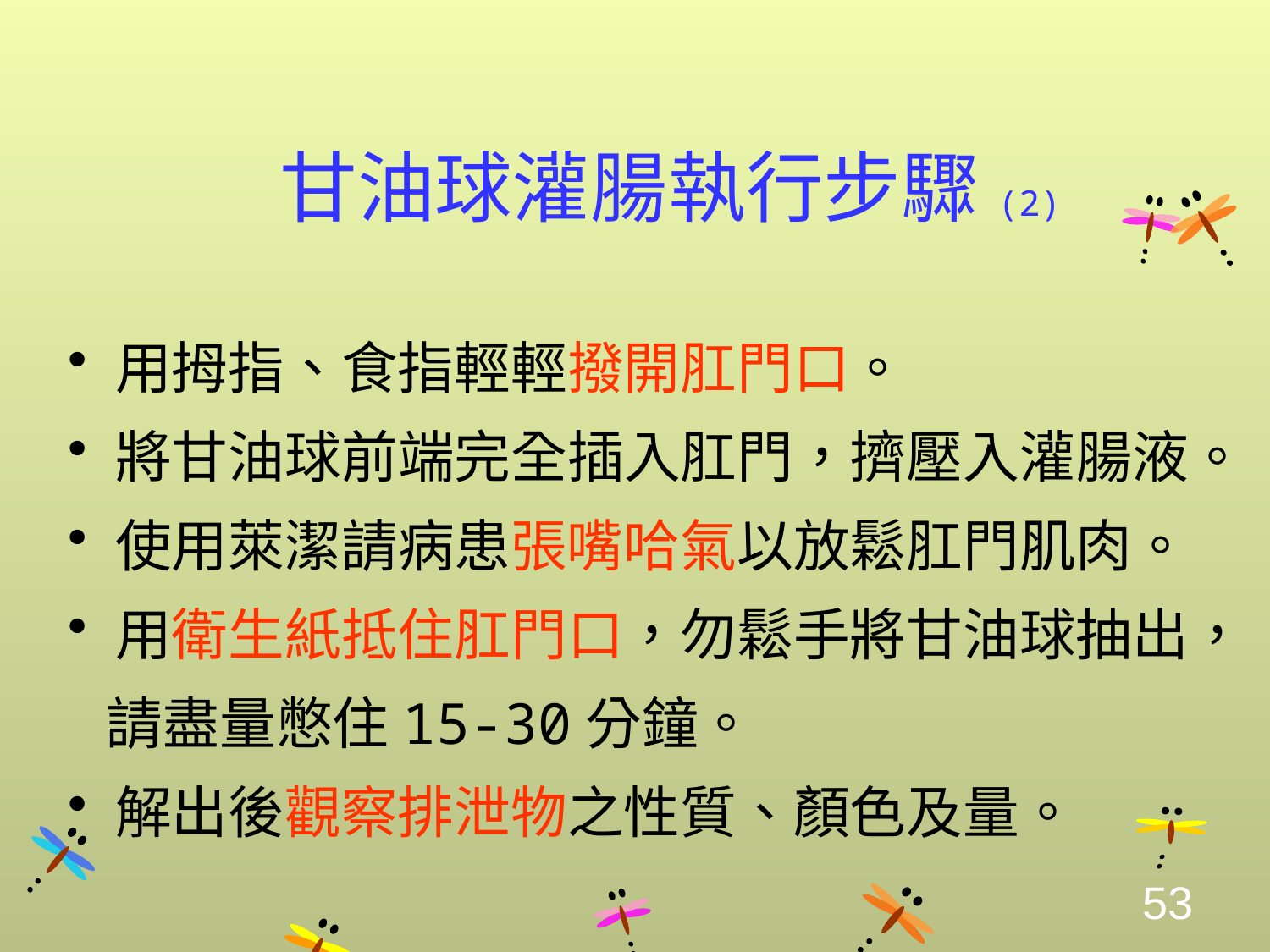

# 甘油球灌腸執行步驟(2)
用拇指、食指輕輕撥開肛門口。
將甘油球前端完全插入肛門，擠壓入灌腸液。
使用萊潔請病患張嘴哈氣以放鬆肛門肌肉。
用衛生紙抵住肛門口，勿鬆手將甘油球抽出，
  請盡量憋住15-30分鐘。
解出後觀察排泄物之性質、顏色及量。

53